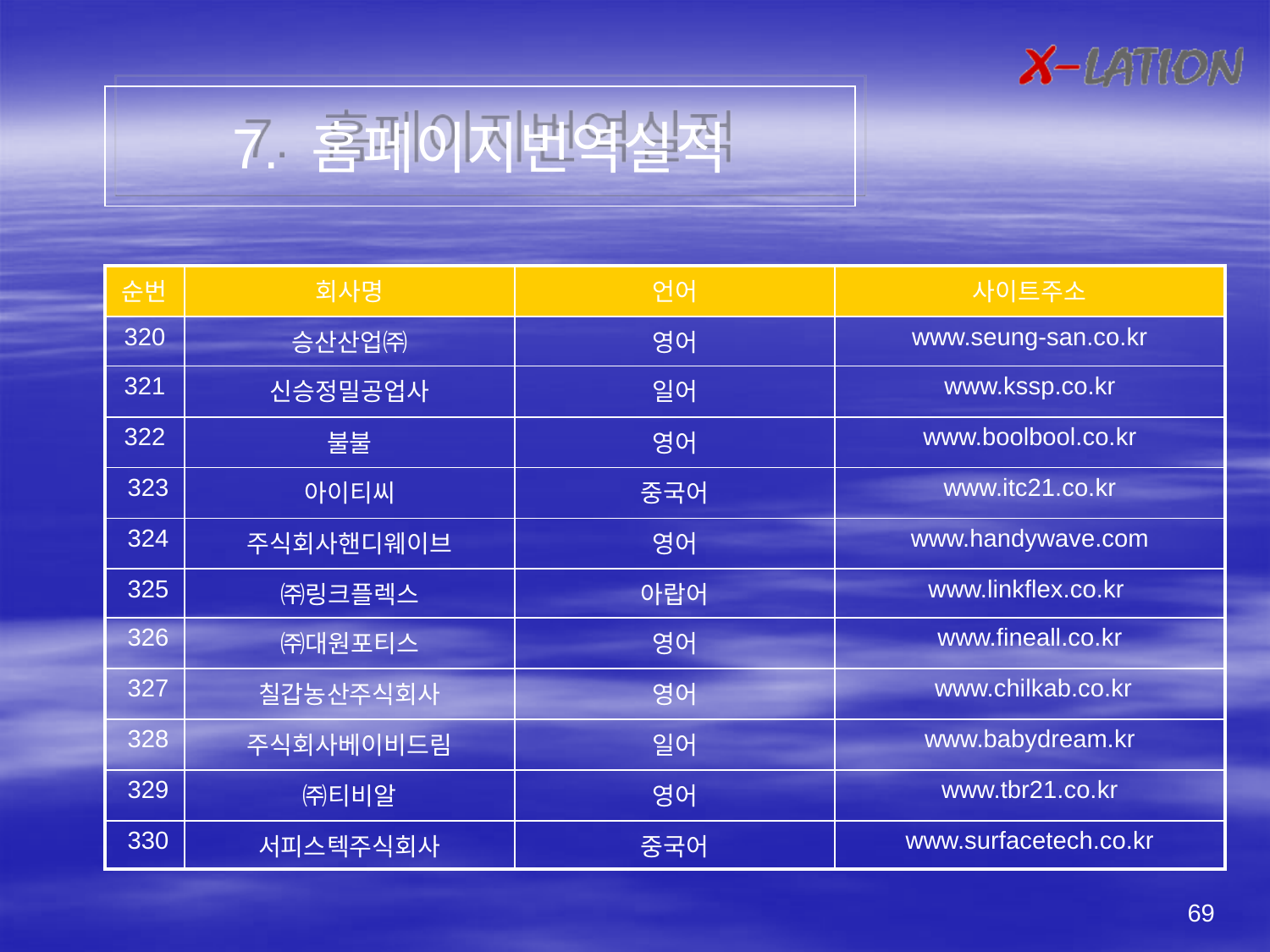

7. 홈페이지번역실적
| 순번 | 회사명 | 언어 | 사이트주소 |
| --- | --- | --- | --- |
| 320 | 승산산업㈜ | 영어 | www.seung-san.co.kr |
| 321 | 신승정밀공업사 | 일어 | www.kssp.co.kr |
| 322 | 불불 | 영어 | www.boolbool.co.kr |
| 323 | 아이티씨 | 중국어 | www.itc21.co.kr |
| 324 | 주식회사핸디웨이브 | 영어 | www.handywave.com |
| 325 | ㈜링크플렉스 | 아랍어 | www.linkflex.co.kr |
| 326 | ㈜대원포티스 | 영어 | www.fineall.co.kr |
| 327 | 칠갑농산주식회사 | 영어 | www.chilkab.co.kr |
| 328 | 주식회사베이비드림 | 일어 | www.babydream.kr |
| 329 | ㈜티비알 | 영어 | www.tbr21.co.kr |
| 330 | 서피스텍주식회사 | 중국어 | www.surfacetech.co.kr |
69